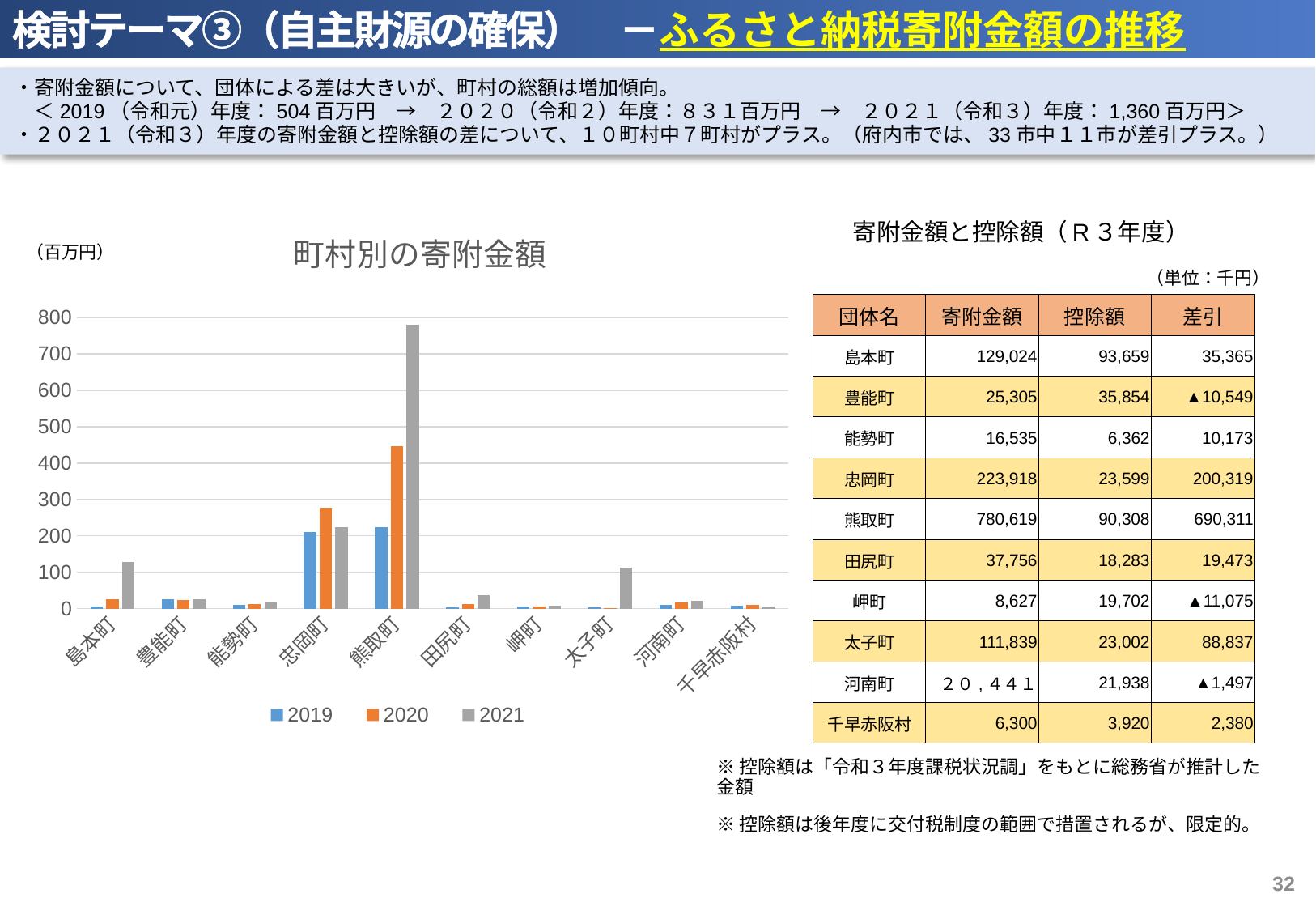

検討テーマ③（自主財源の確保）　－ふるさと納税寄附金額の推移

・寄附金額について、団体による差は大きいが、町村の総額は増加傾向。
　＜2019（令和元）年度：504百万円　→　２０２０（令和２）年度：８３１百万円　→　２０２１（令和３）年度：1,360百万円＞
・２０２１（令和３）年度の寄附金額と控除額の差について、１０町村中７町村がプラス。（府内市では、33市中１１市が差引プラス。）

### Chart: 町村別の寄附金額

| Category | 2019 | 2020 | 2021 |
|---|---|---|---|
| 島本町 | 4.823 | 25.69 | 129.024 |
| 豊能町 | 24.488 | 23.452 | 25.305 |
| 能勢町 | 9.595 | 12.406 | 16.535 |
| 忠岡町 | 210.875 | 277.037 | 223.918 |
| 熊取町 | 223.041 | 445.838 | 780.619 |
| 田尻町 | 2.273 | 12.269 | 37.756 |
| 岬町 | 6.499 | 5.373 | 8.627 |
| 太子町 | 4.202 | 1.358 | 111.839 |
| 河南町 | 11.155 | 17.47 | 20.441 |
| 千早赤阪村 | 7.187 | 9.881 | 6.3 |
寄附金額と控除額（R３年度）
（百万円）
（単位：千円）
| 団体名 | 寄附金額 | 控除額 | 差引 |
| --- | --- | --- | --- |
| 島本町 | 129,024 | 93,659 | 35,365 |
| 豊能町 | 25,305 | 35,854 | ▲10,549 |
| 能勢町 | 16,535 | 6,362 | 10,173 |
| 忠岡町 | 223,918 | 23,599 | 200,319 |
| 熊取町 | 780,619 | 90,308 | 690,311 |
| 田尻町 | 37,756 | 18,283 | 19,473 |
| 岬町 | 8,627 | 19,702 | ▲11,075 |
| 太子町 | 111,839 | 23,002 | 88,837 |
| 河南町 | ２０,４４１ | 21,938 | ▲1,497 |
| 千早赤阪村 | 6,300 | 3,920 | 2,380 |
※控除額は「令和３年度課税状況調」をもとに総務省が推計した金額
※控除額は後年度に交付税制度の範囲で措置されるが、限定的。
32